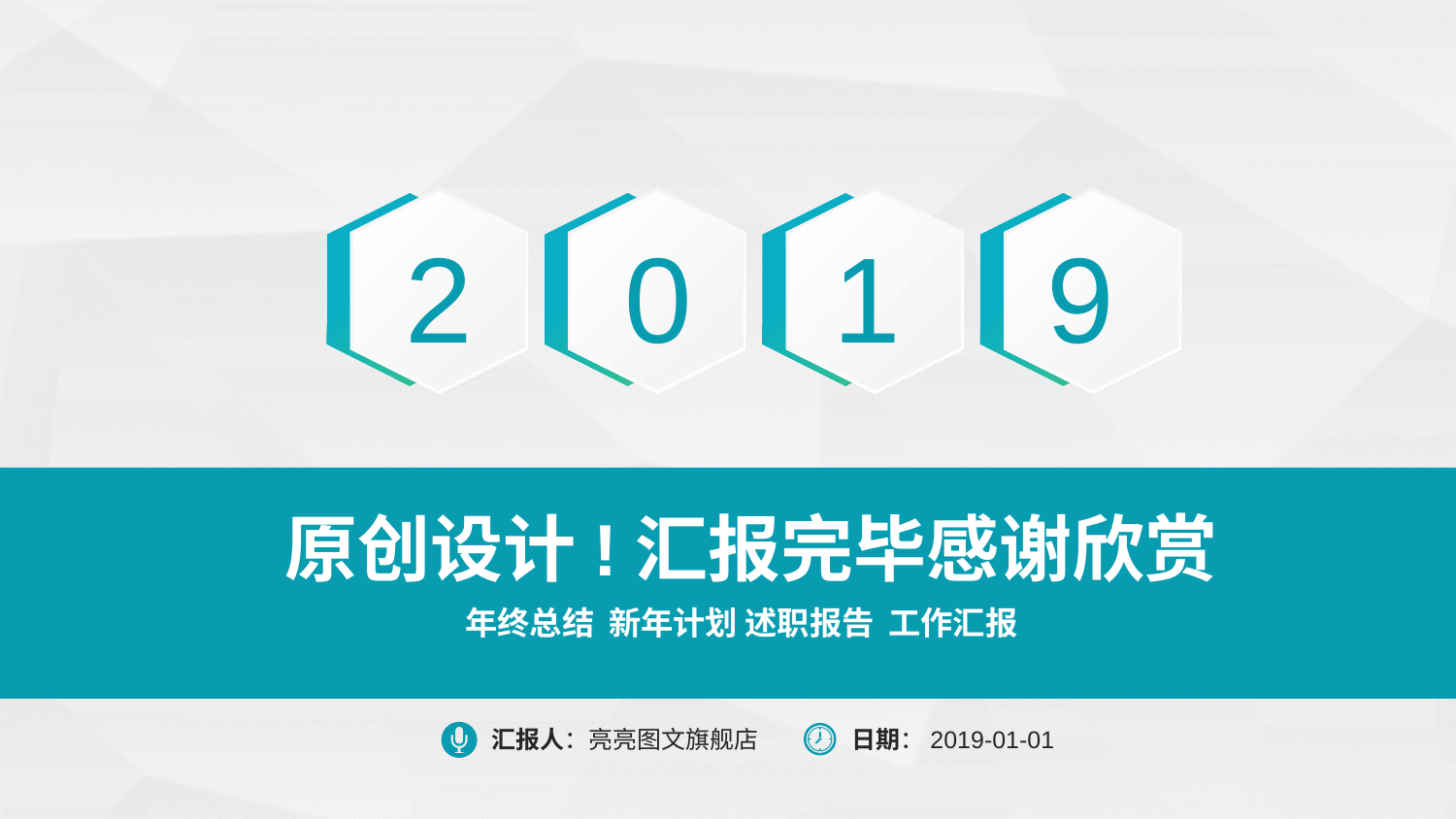

2
0
1
9

原创设计!汇报完毕感谢欣赏
年终总结  新年计划 述职报告  工作汇报
汇报人：亮亮图文旗舰店
日期：2019-01-01